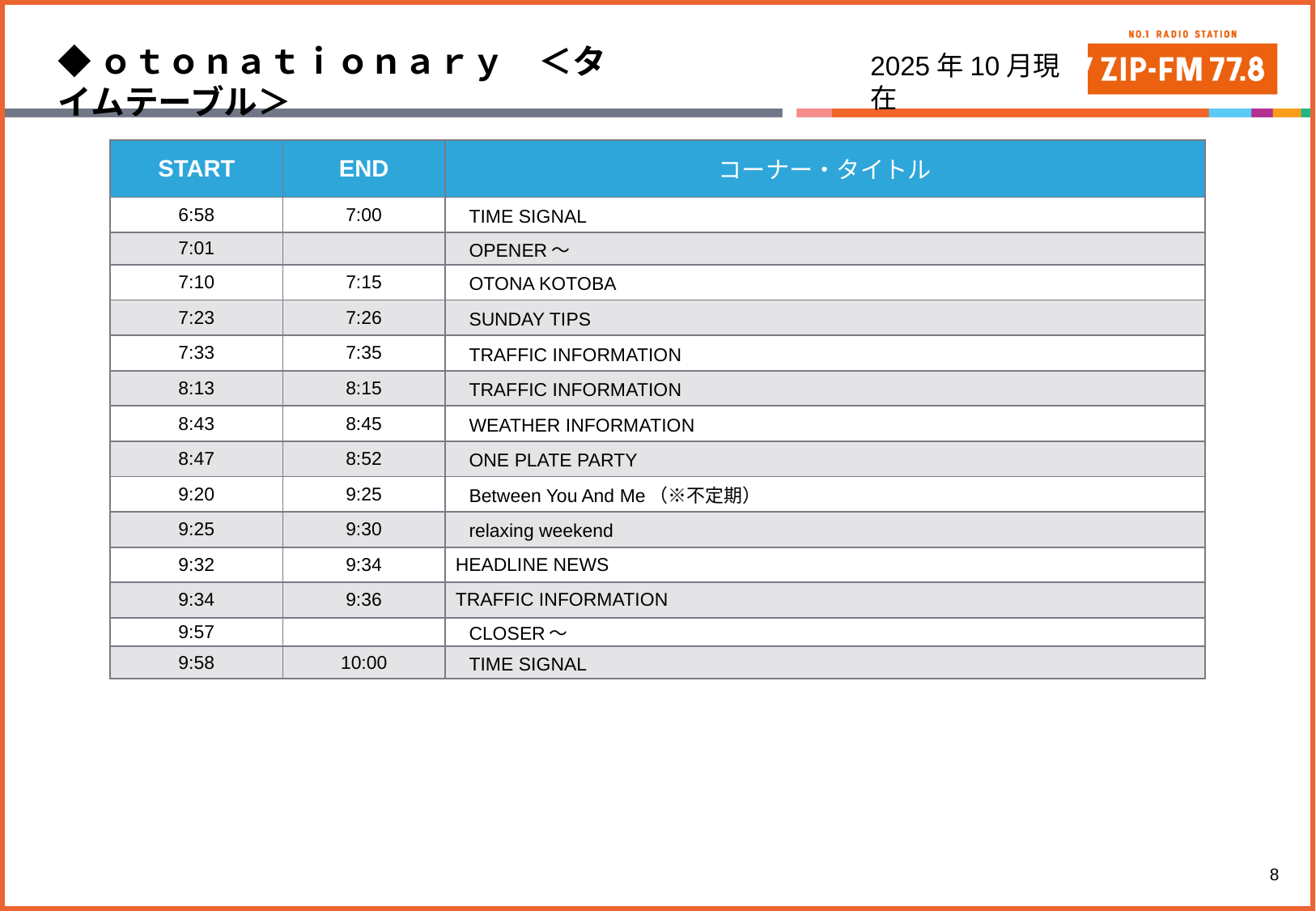

◆ｏｔｏｎａｔｉｏｎａｒｙ　＜タイムテーブル＞
2025年10月現在
| START | END | コーナー・タイトル |
| --- | --- | --- |
| 6:58 | 7:00 | TIME SIGNAL |
| 7:01 |  | OPENER〜 |
| 7:10 | 7:15 | OTONA KOTOBA |
| 7:23 | 7:26 | SUNDAY TIPS |
| 7:33 | 7:35 | TRAFFIC INFORMATION |
| 8:13 | 8:15 | TRAFFIC INFORMATION |
| 8:43 | 8:45 | WEATHER INFORMATION |
| 8:47 | 8:52 | ONE PLATE PARTY |
| 9:20 | 9:25 | Between You And Me（※不定期） |
| 9:25 | 9:30 | relaxing weekend |
| 9:32 | 9:34 | HEADLINE NEWS |
| 9:34 | 9:36 | TRAFFIC INFORMATION |
| 9:57 |  | CLOSER〜 |
| 9:58 | 10:00 | TIME SIGNAL |